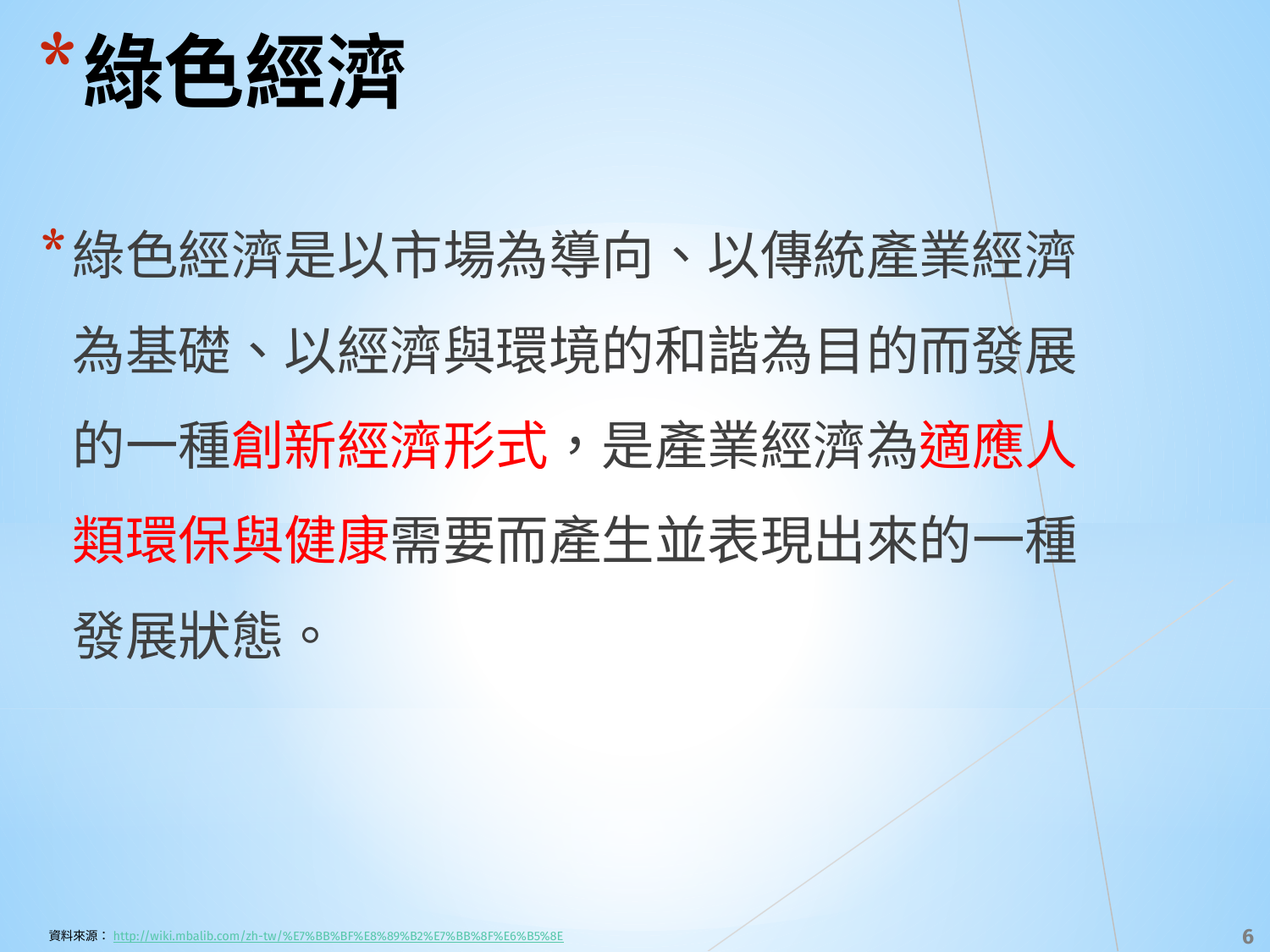

# 綠色經濟
綠色經濟是以市場為導向、以傳統產業經濟為基礎、以經濟與環境的和諧為目的而發展的一種創新經濟形式，是產業經濟為適應人類環保與健康需要而產生並表現出來的一種發展狀態。

6
資料來源：http://wiki.mbalib.com/zh-tw/%E7%BB%BF%E8%89%B2%E7%BB%8F%E6%B5%8E